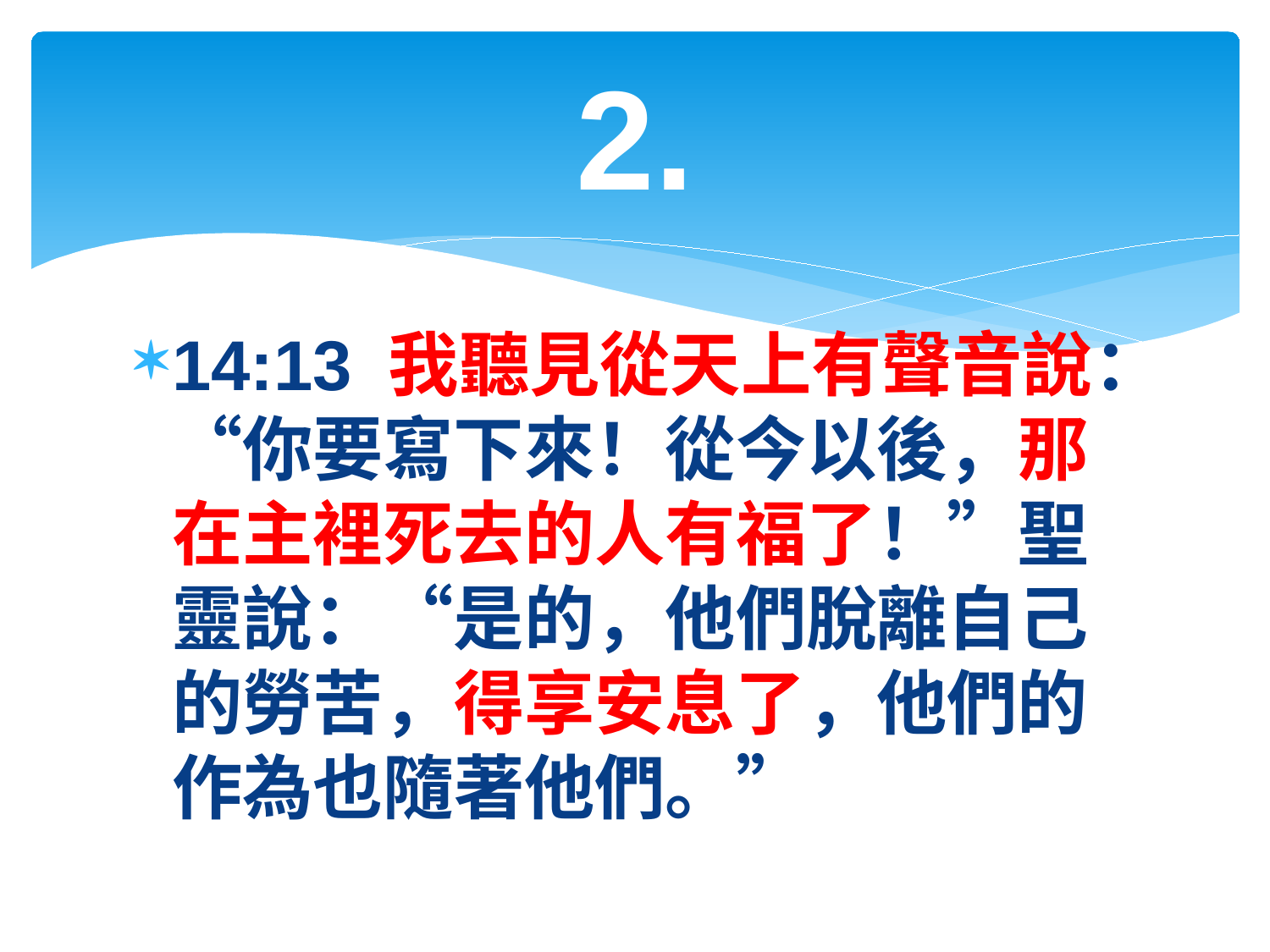

# 2.
14:13 我聽見從天上有聲音說：“你要寫下來！從今以後，那在主裡死去的人有福了！”聖靈說：“是的，他們脫離自己的勞苦，得享安息了，他們的作為也隨著他們。”